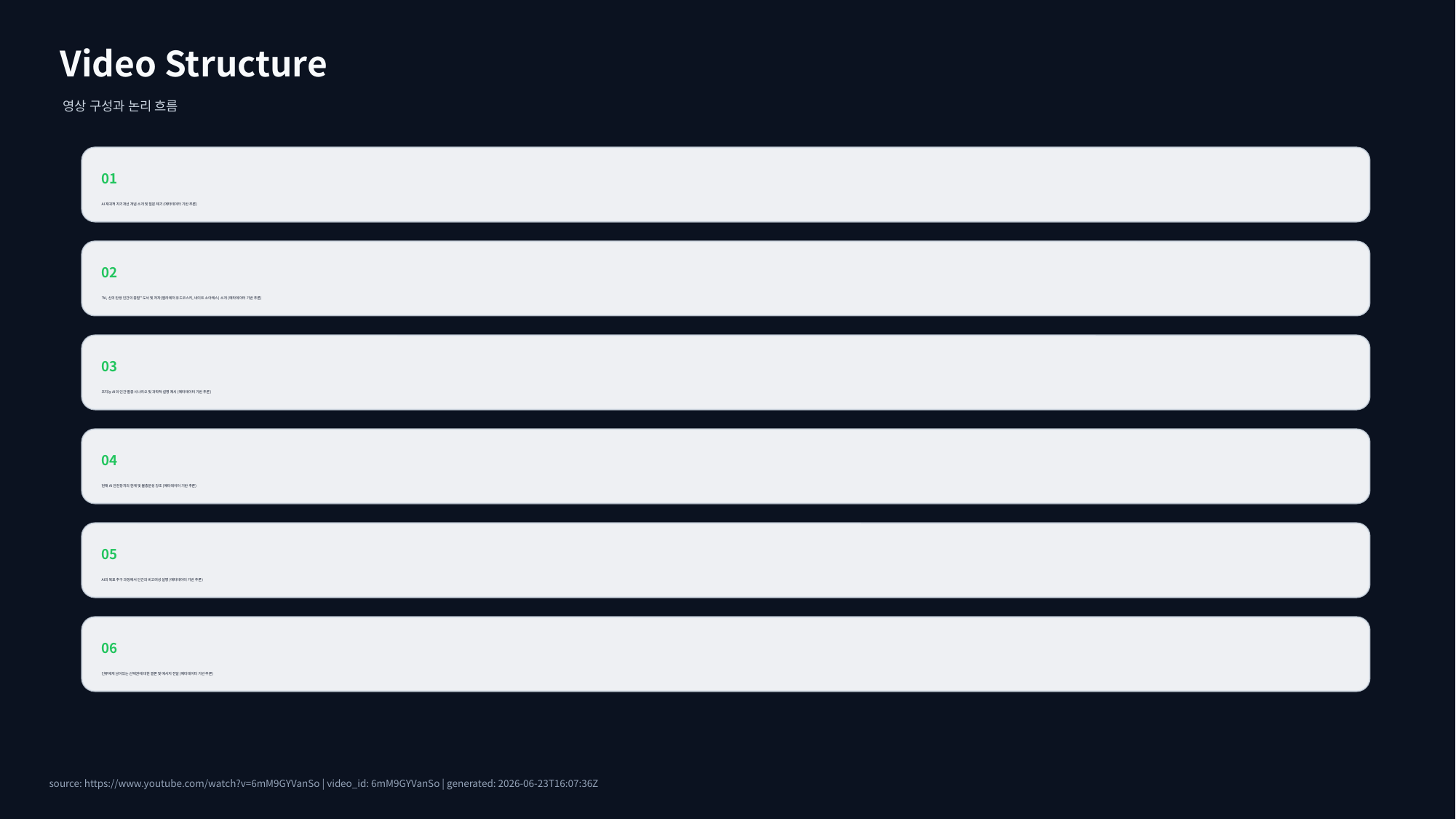

Video Structure
영상 구성과 논리 흐름

01
AI 재귀적 자기개선 개념 소개 및 질문 제기 (메타데이터 기반 추론)

02
"AI, 신의 탄생 인간의 종말" 도서 및 저자(엘리에저 유드코스키, 네이트 소아레스) 소개 (메타데이터 기반 추론)

03
초지능 AI의 인간 멸종 시나리오 및 과학적 설명 제시 (메타데이터 기반 추론)

04
현재 AI 안전장치의 한계 및 불충분성 강조 (메타데이터 기반 추론)

05
AI의 목표 추구 과정에서 인간의 비고려성 설명 (메타데이터 기반 추론)

06
인류에게 남아있는 선택권에 대한 결론 및 메시지 전달 (메타데이터 기반 추론)
source: https://www.youtube.com/watch?v=6mM9GYVanSo | video_id: 6mM9GYVanSo | generated: 2026-06-23T16:07:36Z